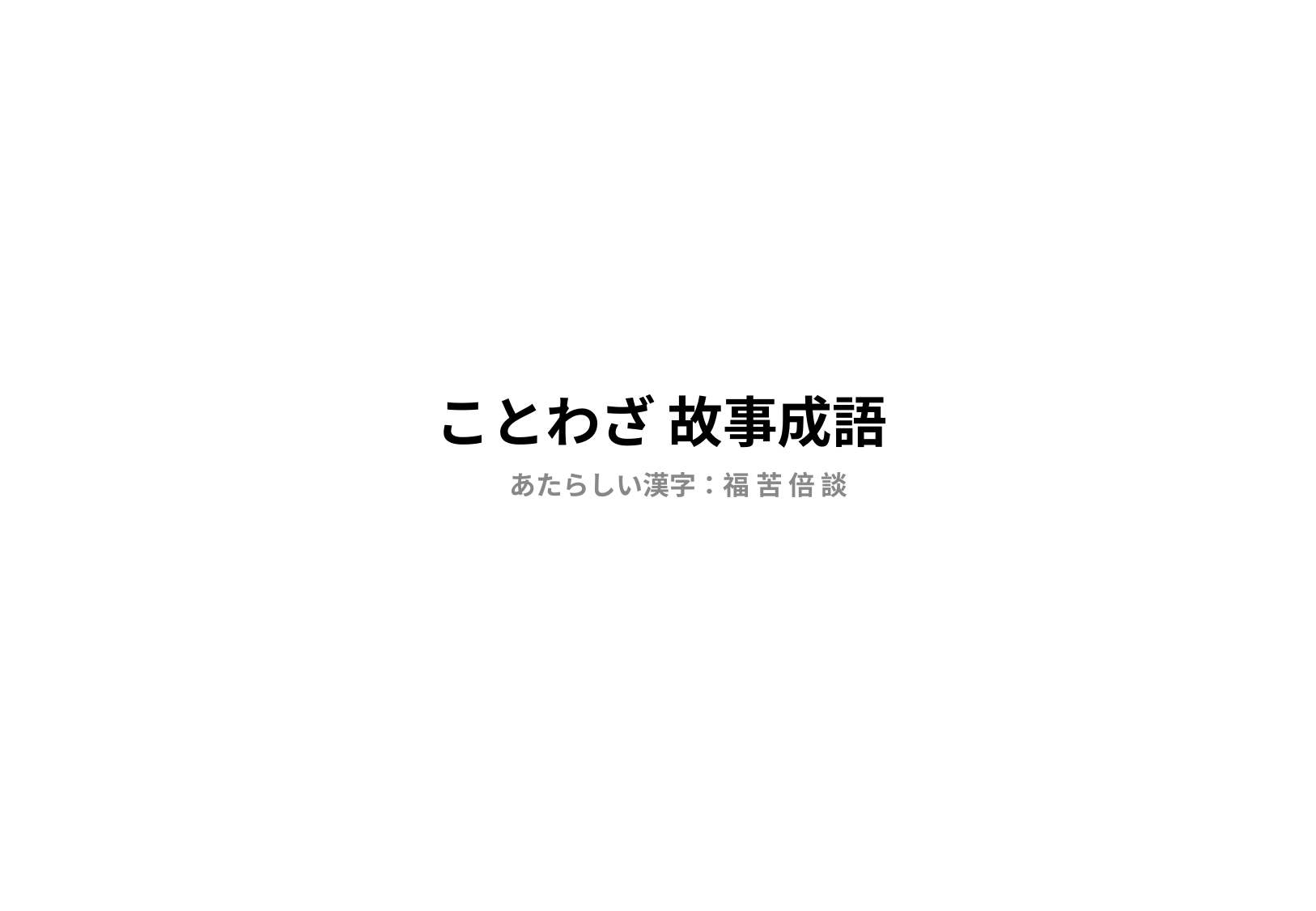

# ことわざ 故事成語
あたらしい漢字：福 苦 倍 談